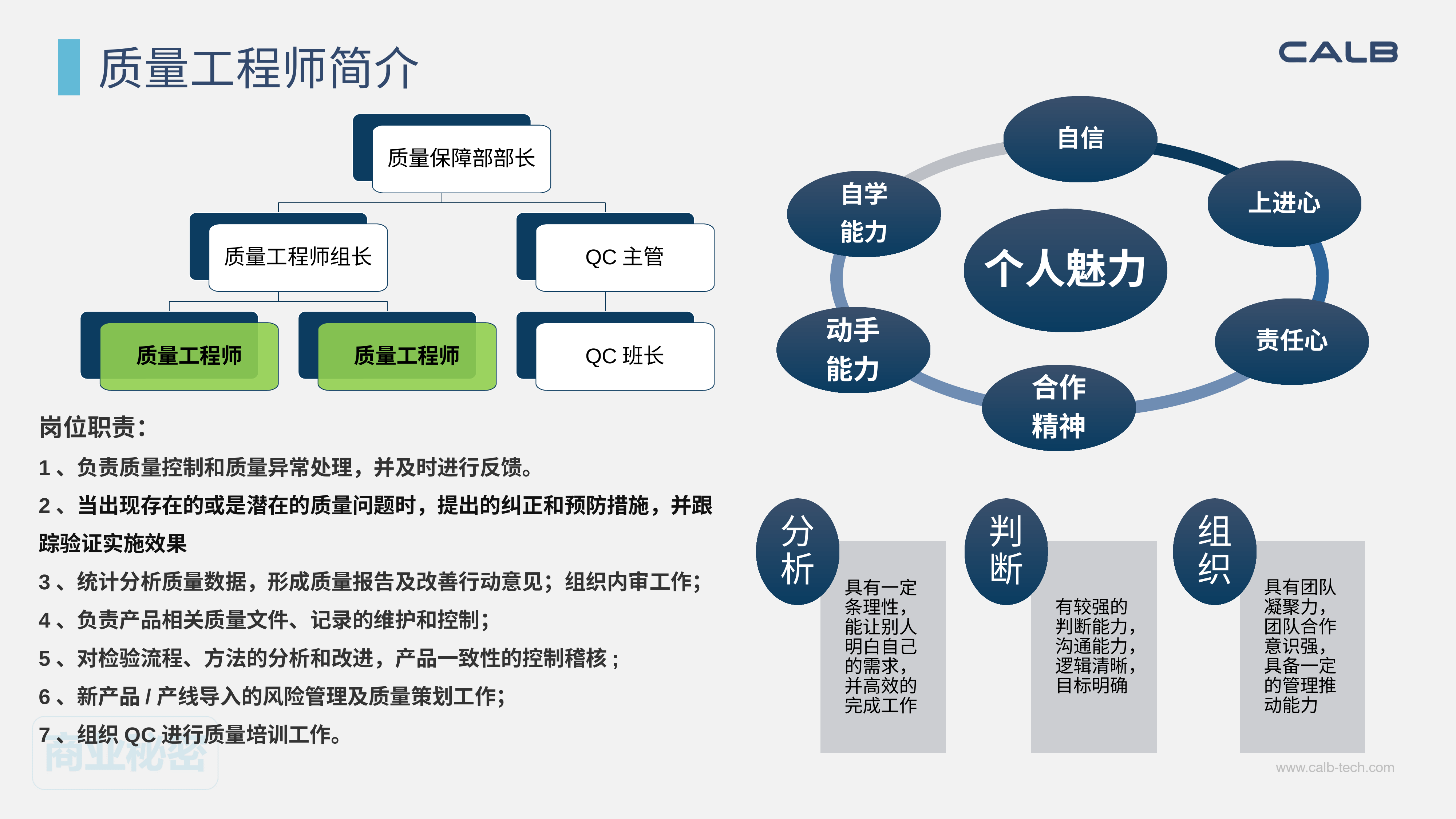

质量工程师简介
自信

上进心
自学
能力
个人魅力
责任心

动手
能力

合作
精神

质量保障部部长

质量工程师组长
QC主管

质量工程师
质量工程师
QC班长
岗位职责：
1、负责质量控制和质量异常处理，并及时进行反馈。
2、当出现存在的或是潜在的质量问题时，提出的纠正和预防措施，并跟 踪验证实施效果
3、统计分析质量数据，形成质量报告及改善行动意见；组织内审工作；
4、负责产品相关质量文件、记录的维护和控制；
5、对检验流程、方法的分析和改进，产品一致性的控制稽核;
6、新产品/产线导入的风险管理及质量策划工作；
7、组织QC进行质量培训工作。
分析
判断
组织
有较强的判断能力，沟通能力，逻辑清晰，目标明确
具有团队凝聚力，团队合作意识强，具备一定的管理推动能力
具有一定条理性，能让别人明白自己的需求，并高效的完成工作